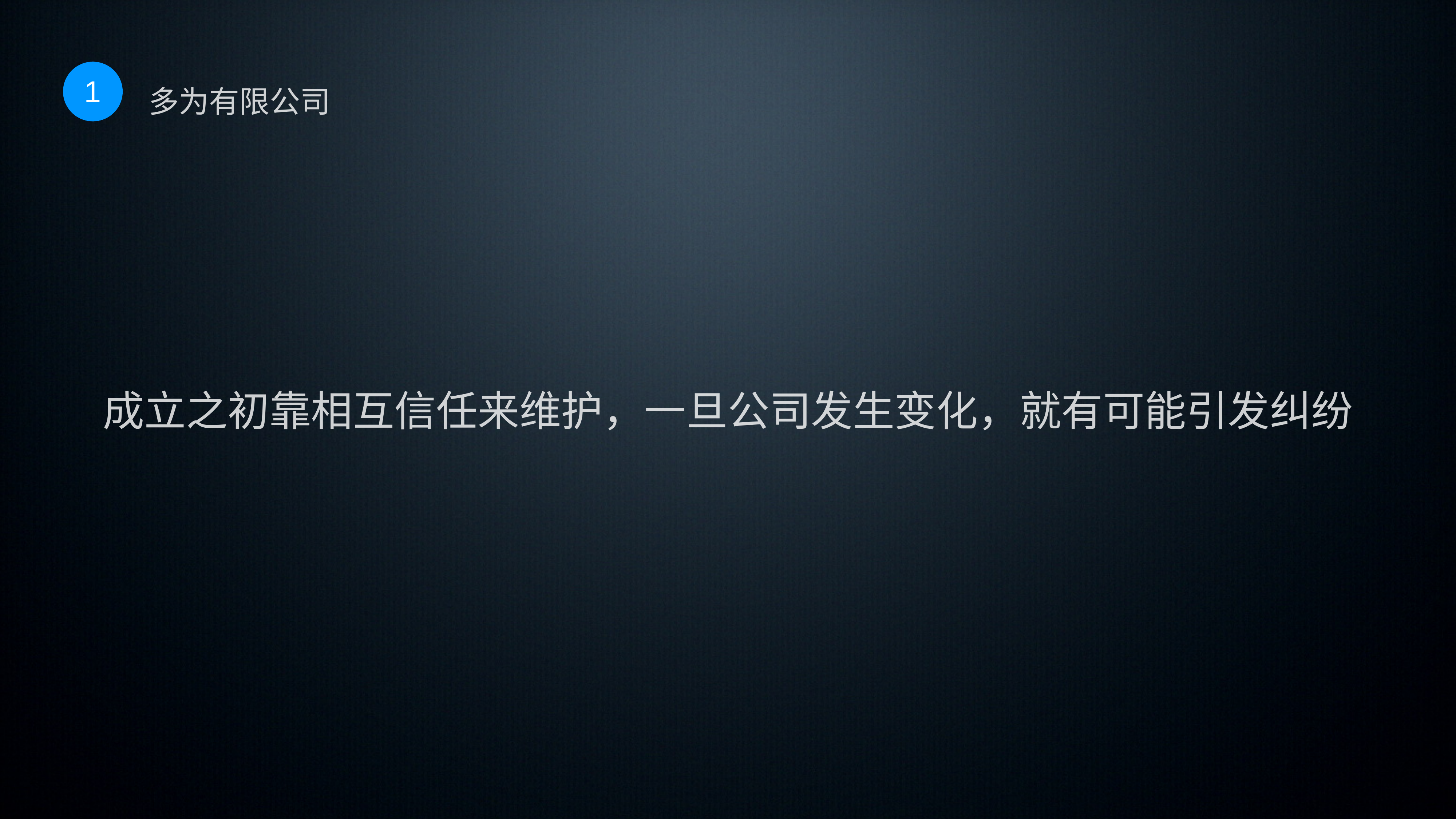

1
多为有限公司
成立之初靠相互信任来维护，一旦公司发生变化，就有可能引发纠纷